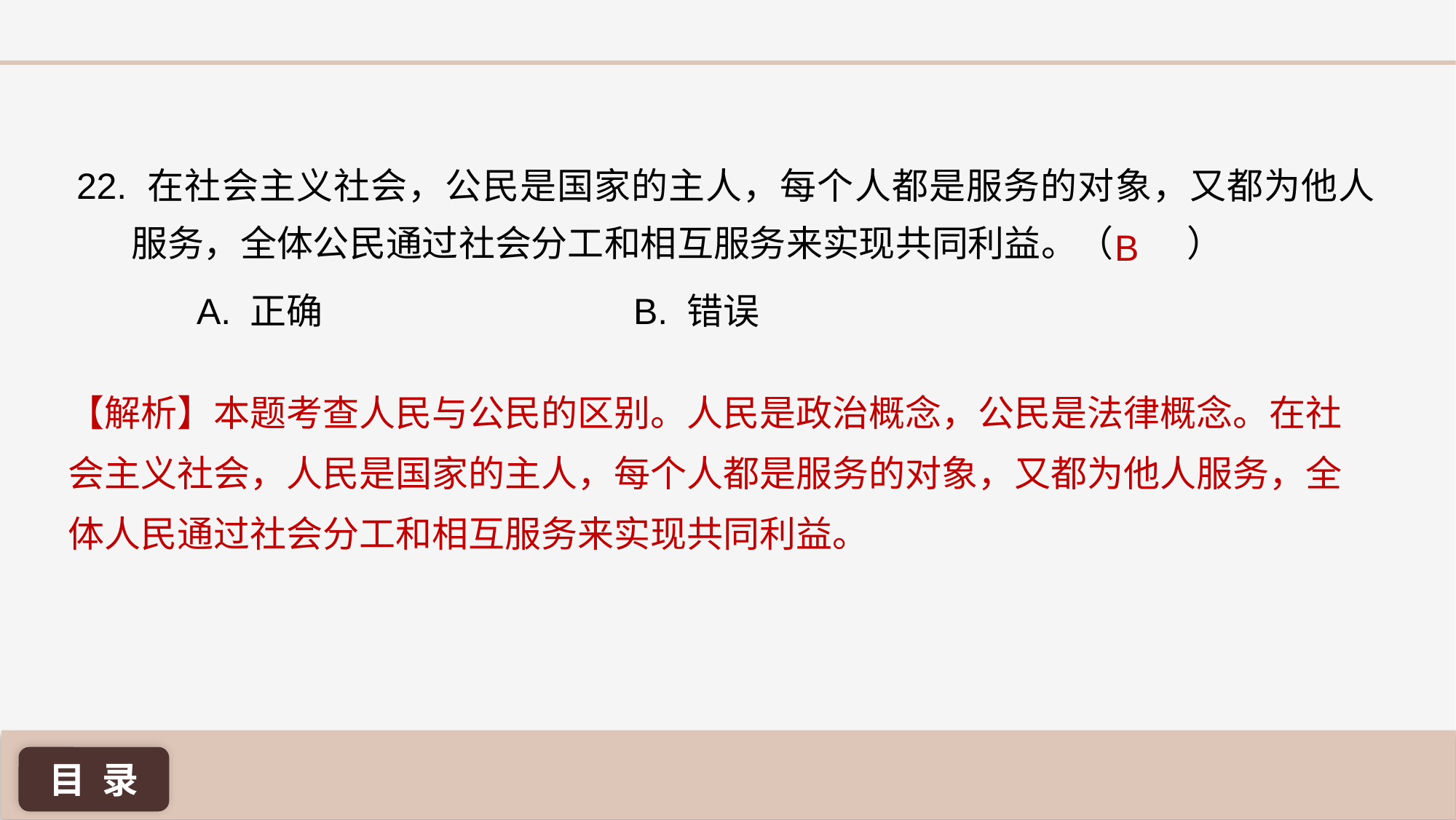

22. 在社会主义社会，公民是国家的主人，每个人都是服务的对象，又都为他人服务，全体公民通过社会分工和相互服务来实现共同利益。（         ）
B
A. 正确 			B. 错误
【解析】本题考查人民与公民的区别。人民是政治概念，公民是法律概念。在社会主义社会，人民是国家的主人，每个人都是服务的对象，又都为他人服务，全体人民通过社会分工和相互服务来实现共同利益。